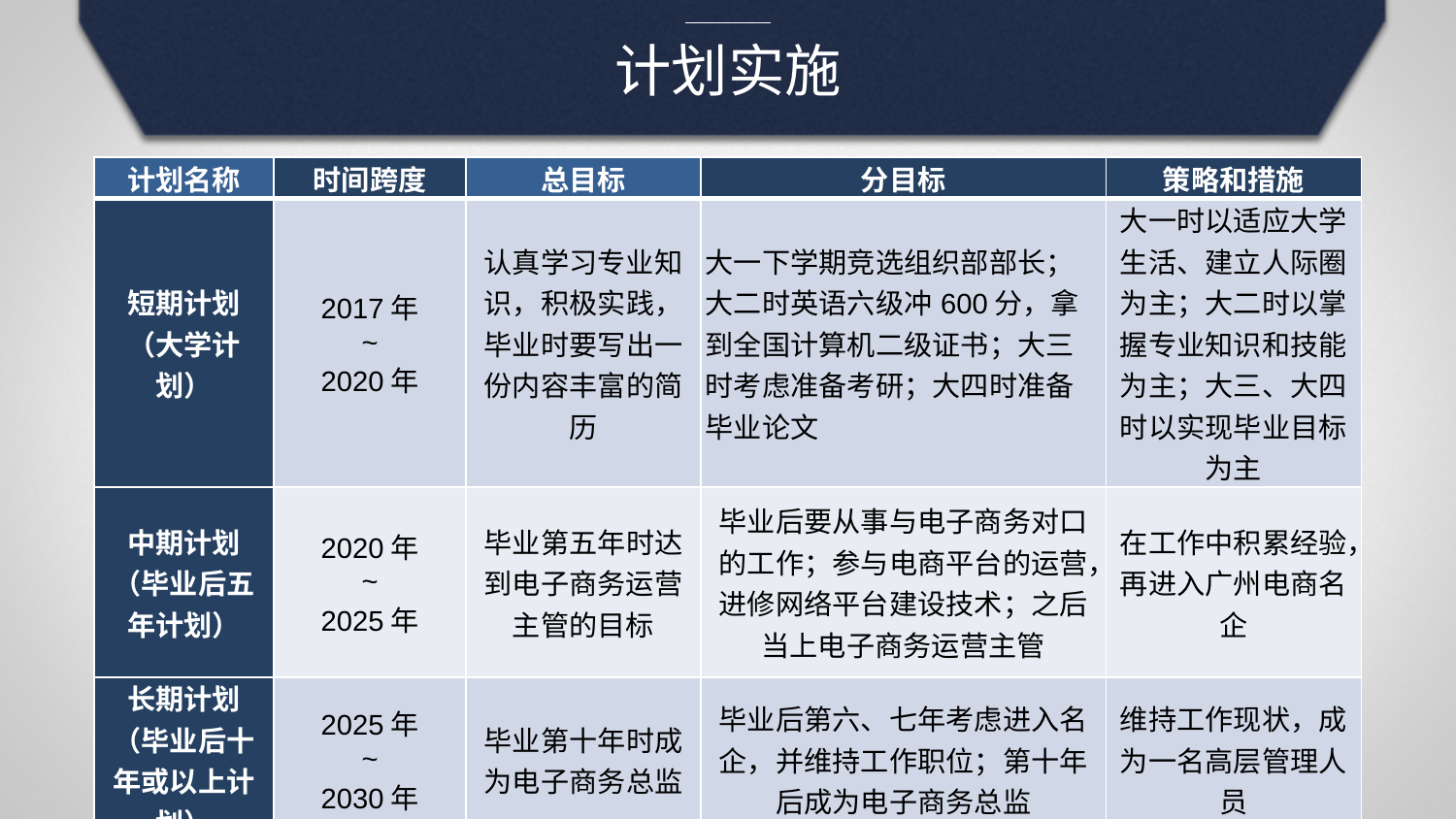

计划实施
| 计划名称 | 时间跨度 | 总目标 | 分目标 | 策略和措施 |
| --- | --- | --- | --- | --- |
| 短期计划 （大学计划） | 2017年 ~ 2020年 | 认真学习专业知识，积极实践，毕业时要写出一份内容丰富的简历 | 大一下学期竞选组织部部长；大二时英语六级冲600分，拿到全国计算机二级证书；大三时考虑准备考研；大四时准备毕业论文 | 大一时以适应大学生活、建立人际圈为主；大二时以掌握专业知识和技能为主；大三、大四时以实现毕业目标为主 |
| 中期计划 （毕业后五年计划） | 2020年 ~ 2025年 | 毕业第五年时达到电子商务运营主管的目标 | 毕业后要从事与电子商务对口的工作；参与电商平台的运营，进修网络平台建设技术；之后当上电子商务运营主管 | 在工作中积累经验，再进入广州电商名企 |
| 长期计划 （毕业后十年或以上计划） | 2025年 ~ 2030年 | 毕业第十年时成为电子商务总监 | 毕业后第六、七年考虑进入名企，并维持工作职位；第十年后成为电子商务总监 | 维持工作现状，成为一名高层管理人员 |